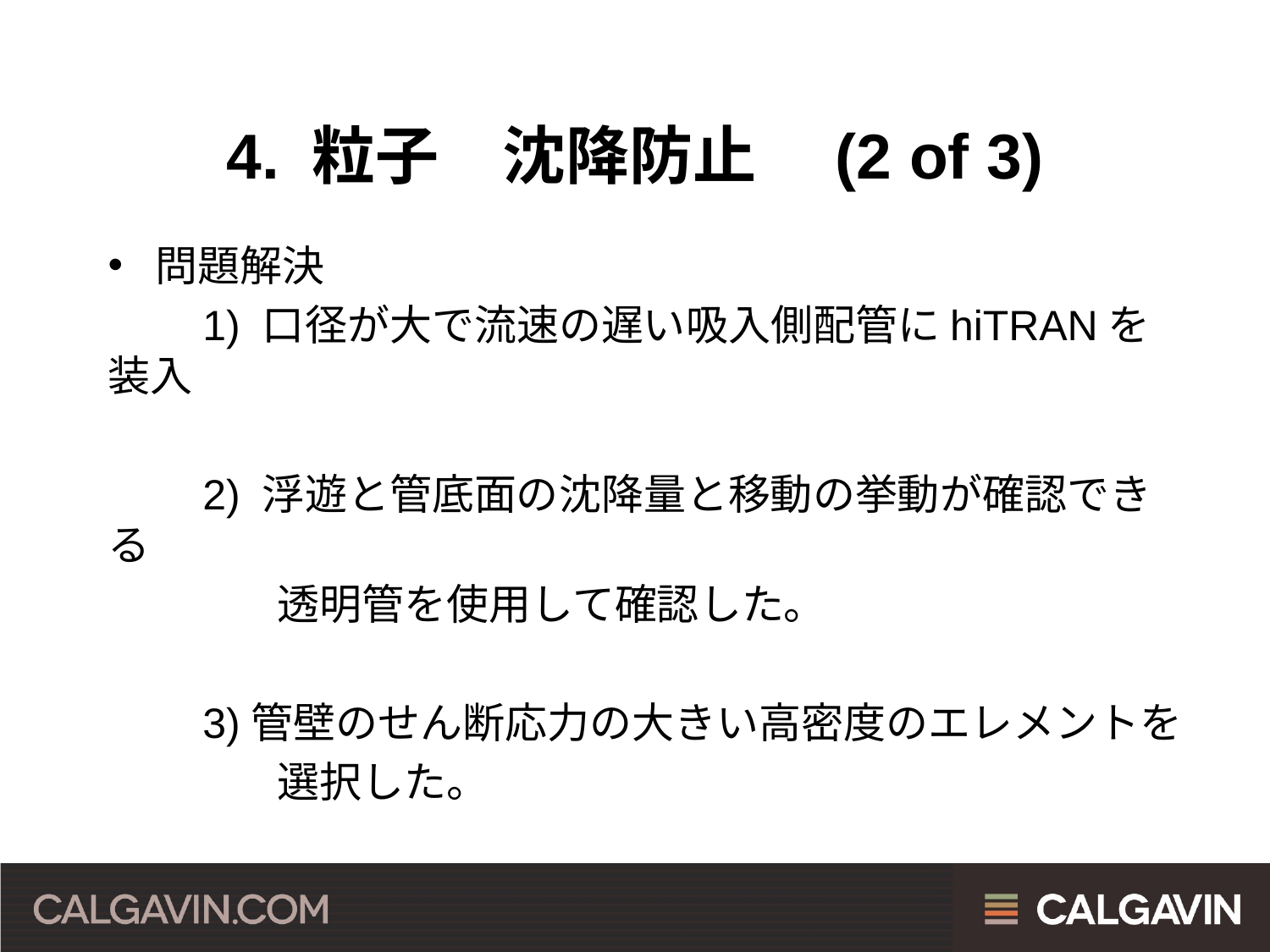

# 4. 粒子　沈降防止　(2 of 3)
問題解決
　　1) 口径が大で流速の遅い吸入側配管にhiTRANを装入

　　2) 浮遊と管底面の沈降量と移動の挙動が確認できる
　　　　透明管を使用して確認した。

　　3)管壁のせん断応力の大きい高密度のエレメントを
　　　　選択した。